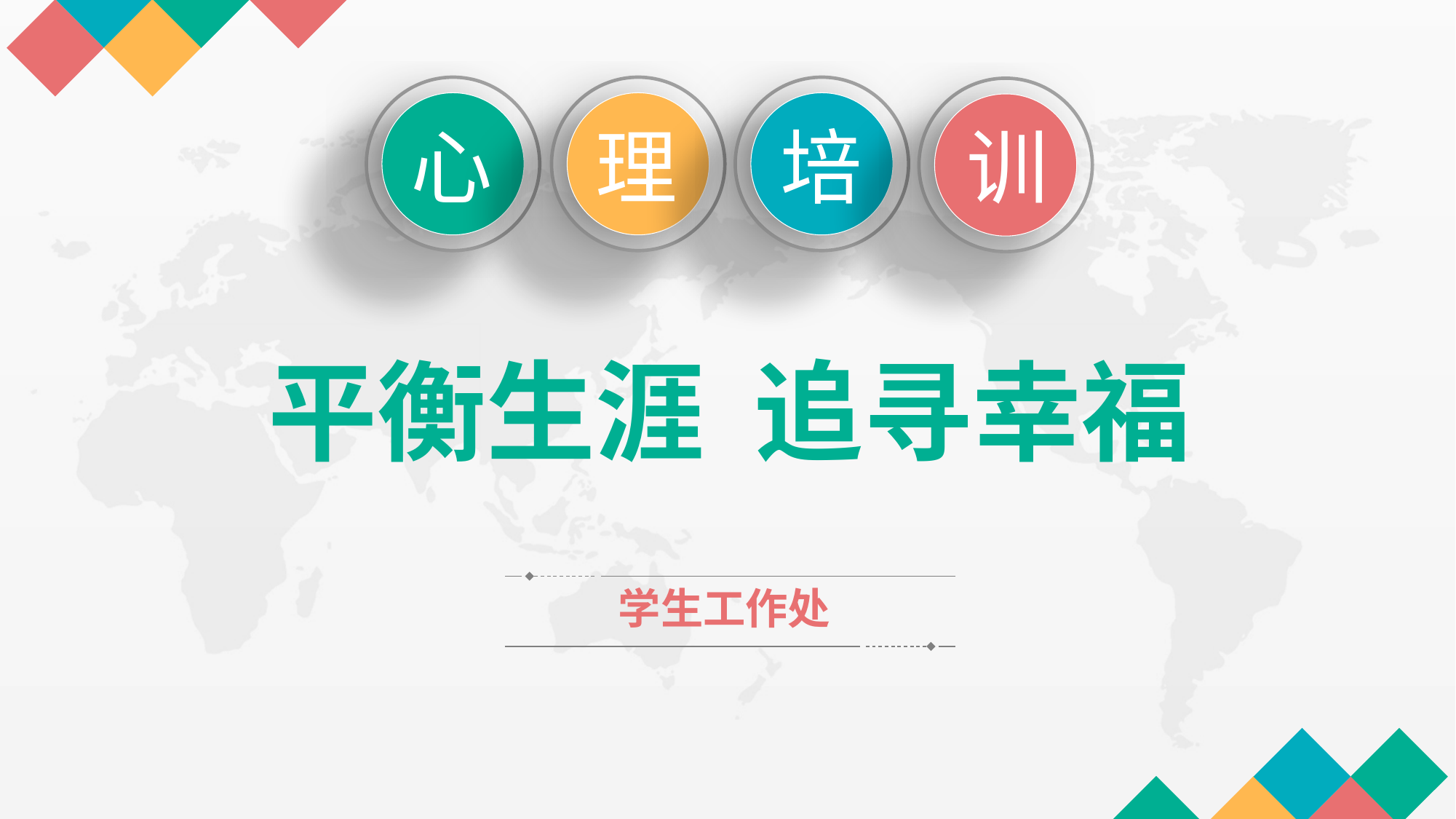

心
理
培
训
平衡生涯  追寻幸福
学生工作处